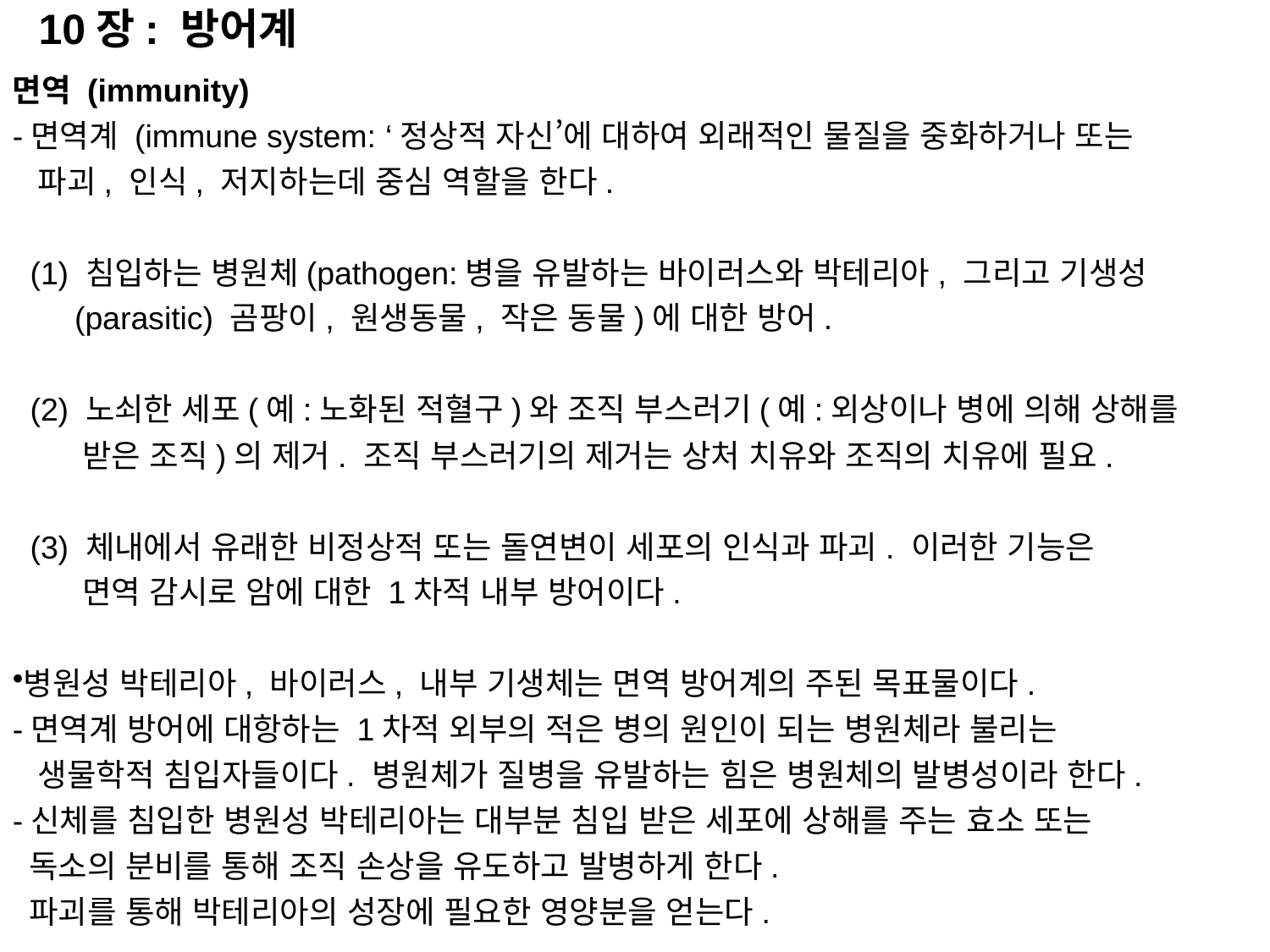

10장: 방어계
면역 (immunity)
-면역계 (immune system: ‘정상적 자신’에 대하여 외래적인 물질을 중화하거나 또는
  파괴, 인식, 저지하는데 중심 역할을 한다.

  (1) 침입하는 병원체(pathogen:병을 유발하는 바이러스와 박테리아, 그리고 기생성
       (parasitic) 곰팡이, 원생동물, 작은 동물)에 대한 방어.

  (2) 노쇠한 세포(예:노화된 적혈구)와 조직 부스러기(예:외상이나 병에 의해 상해를
       받은 조직)의 제거. 조직 부스러기의 제거는 상처 치유와 조직의 치유에 필요.

  (3) 체내에서 유래한 비정상적 또는 돌연변이 세포의 인식과 파괴. 이러한 기능은
       면역 감시로 암에 대한 1차적 내부 방어이다.

병원성 박테리아, 바이러스, 내부 기생체는 면역 방어계의 주된 목표물이다.
-면역계 방어에 대항하는 1차적 외부의 적은 병의 원인이 되는 병원체라 불리는
  생물학적 침입자들이다. 병원체가 질병을 유발하는 힘은 병원체의 발병성이라 한다.
-신체를 침입한 병원성 박테리아는 대부분 침입 받은 세포에 상해를 주는 효소 또는
 독소의 분비를 통해 조직 손상을 유도하고 발병하게 한다.
 파괴를 통해 박테리아의 성장에 필요한 영양분을 얻는다.